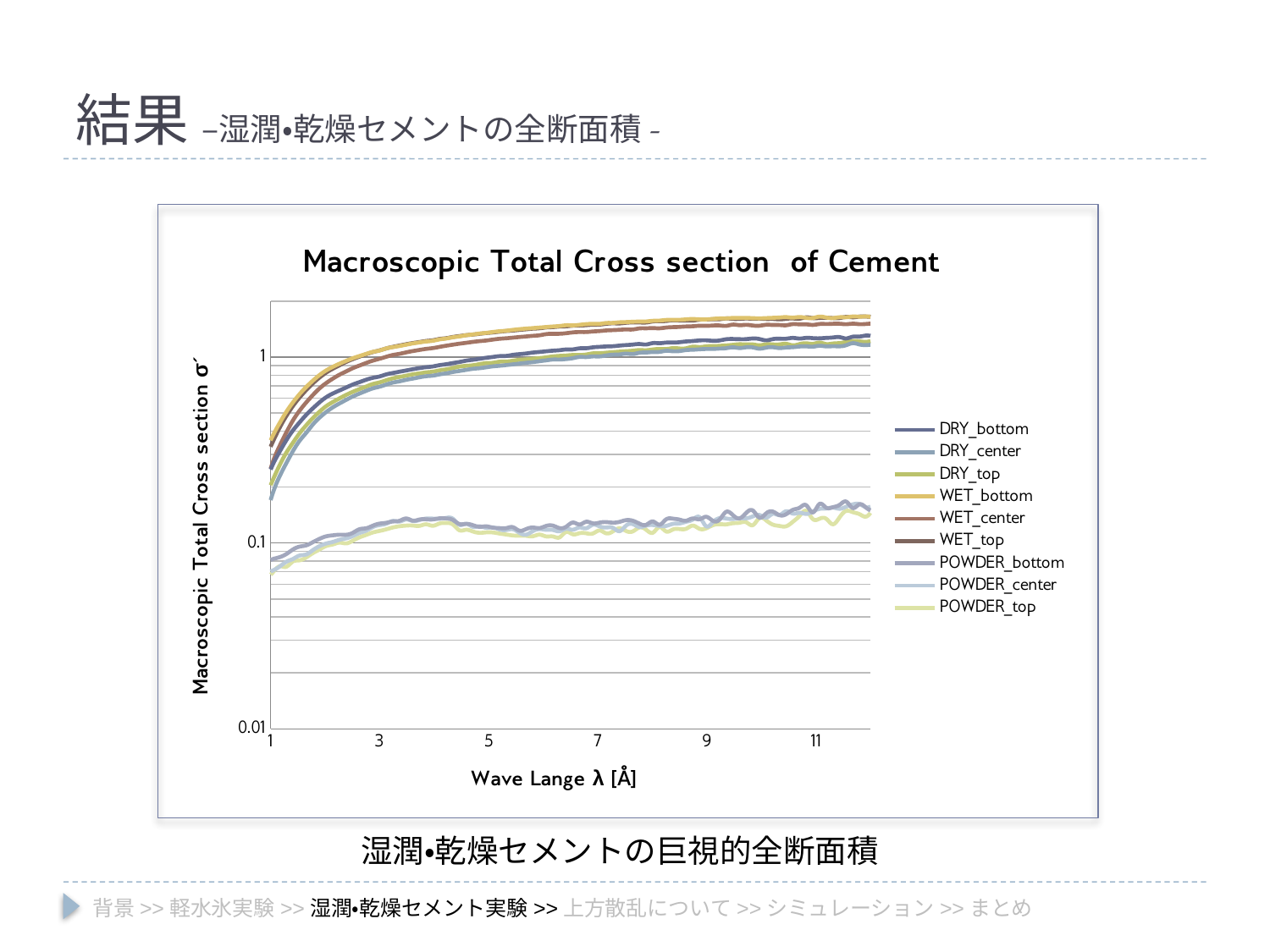

# 結果 –湿潤・乾燥セメントの全断面積-

### Chart: Macroscopic Total Cross section  of Cement

| Category |  |  |  |  |  |  |  |  |  |
|---|---|---|---|---|---|---|---|---|---|
 湿潤・乾燥セメントの巨視的全断面積
背景>>軽水氷実験>>湿潤・乾燥セメント実験>>上方散乱について>>シミュレーション>>まとめ